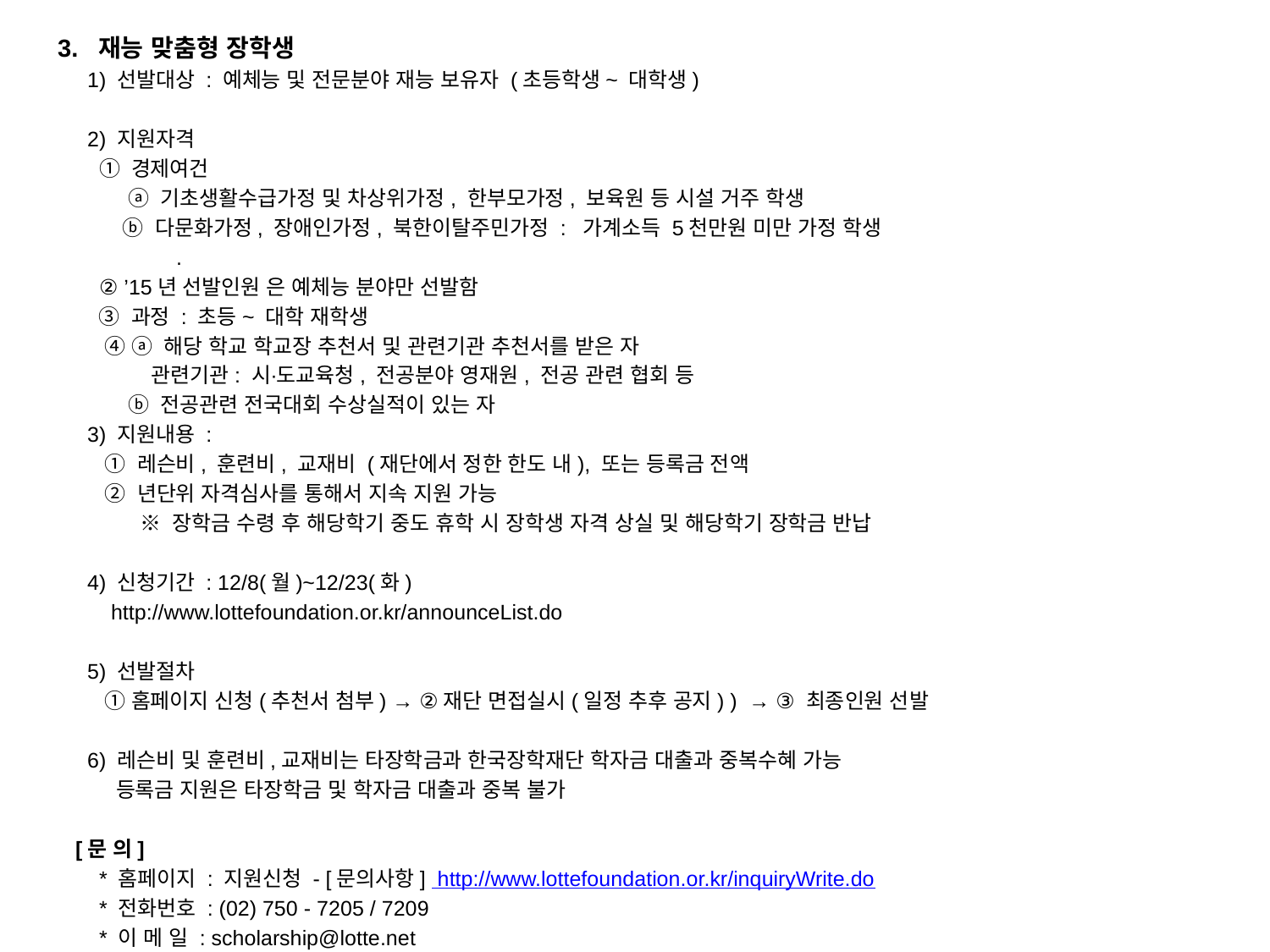

3.  재능 맞춤형 장학생
     1) 선발대상 : 예체능 및 전문분야 재능 보유자 (초등학생~ 대학생)

     2) 지원자격
       ① 경제여건
            ⓐ 기초생활수급가정 및 차상위가정, 한부모가정, 보육원 등 시설 거주 학생
           ⓑ 다문화가정, 장애인가정, 북한이탈주민가정 :  가계소득 5천만원 미만 가정 학생
                    .
       ② ’15년 선발인원 은 예체능 분야만 선발함
       ③ 과정 : 초등~ 대학 재학생
        ④ ⓐ 해당 학교 학교장 추천서 및 관련기관 추천서를 받은 자
               관련기관: 시∙도교육청, 전공분야 영재원, 전공 관련 협회 등
            ⓑ 전공관련 전국대회 수상실적이 있는 자
     3) 지원내용 :
        ① 레슨비, 훈련비, 교재비 (재단에서 정한 한도 내), 또는 등록금 전액
        ② 년단위 자격심사를 통해서 지속 지원 가능
              ※ 장학금 수령 후 해당학기 중도 휴학 시 장학생 자격 상실 및 해당학기 장학금 반납

     4) 신청기간 : 12/8(월)~12/23(화)
         http://www.lottefoundation.or.kr/announceList.do

     5) 선발절차
        ①홈페이지 신청(추천서 첨부) → ②재단 면접실시(일정 추후 공지) )  → ③ 최종인원 선발

     6) 레슨비 및 훈련비,교재비는 타장학금과 한국장학재단 학자금 대출과 중복수혜 가능
         등록금 지원은 타장학금 및 학자금 대출과 중복 불가

   [문 의]
       * 홈페이지 : 지원신청 - [문의사항]  http://www.lottefoundation.or.kr/inquiryWrite.do
       * 전화번호 : (02) 750 - 7205 / 7209
       * 이 메 일 : scholarship@lotte.net